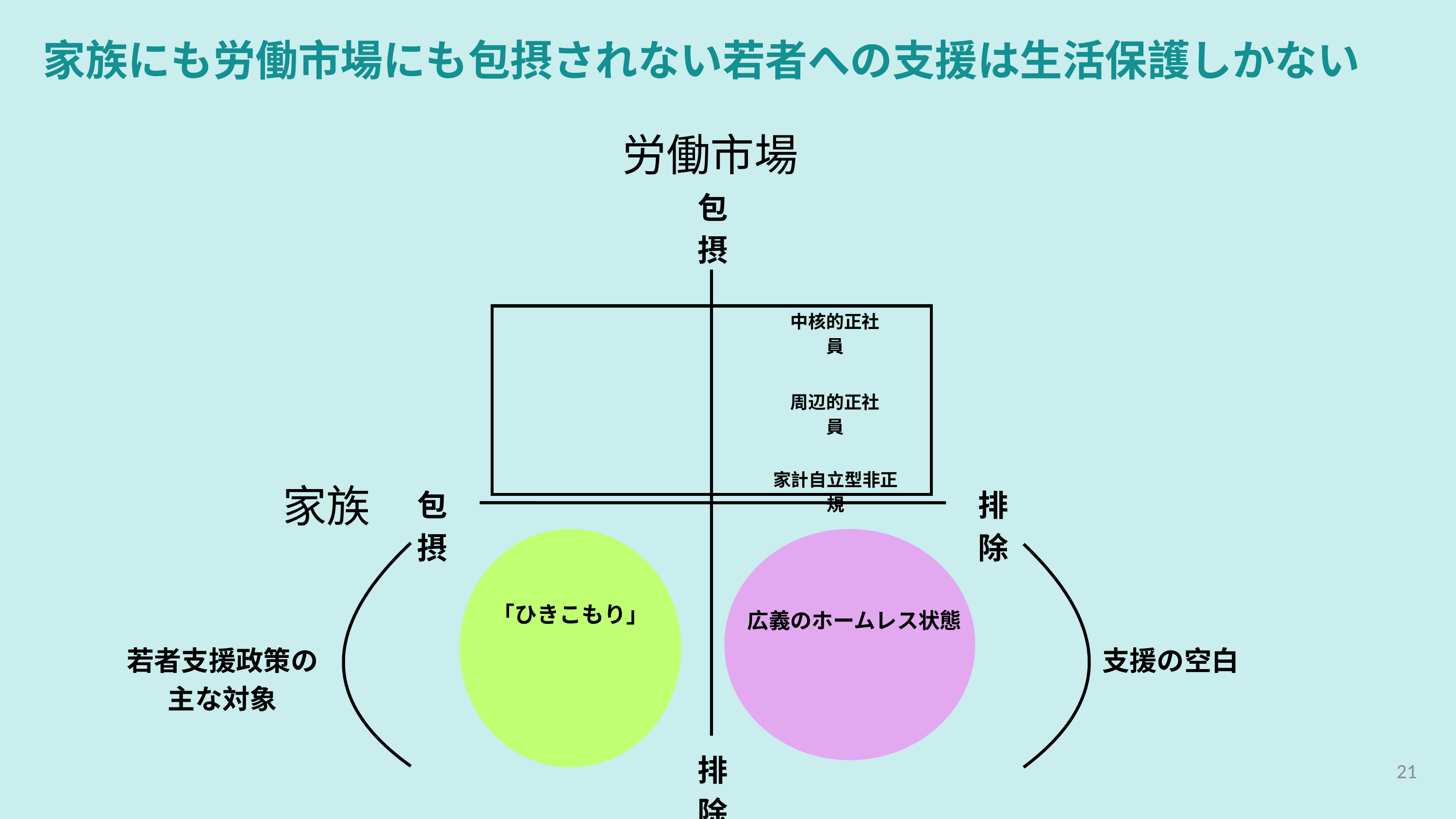

家族にも労働市場にも包摂されない若者への支援は生活保護しかない
労働市場
包摂

中核的正社員
周辺的正社員
家計自立型非正規
家族
包摂
排除

「ひきこもり」
広義のホームレス状態

若者支援政策の
主な対象
支援の空白
排除
21